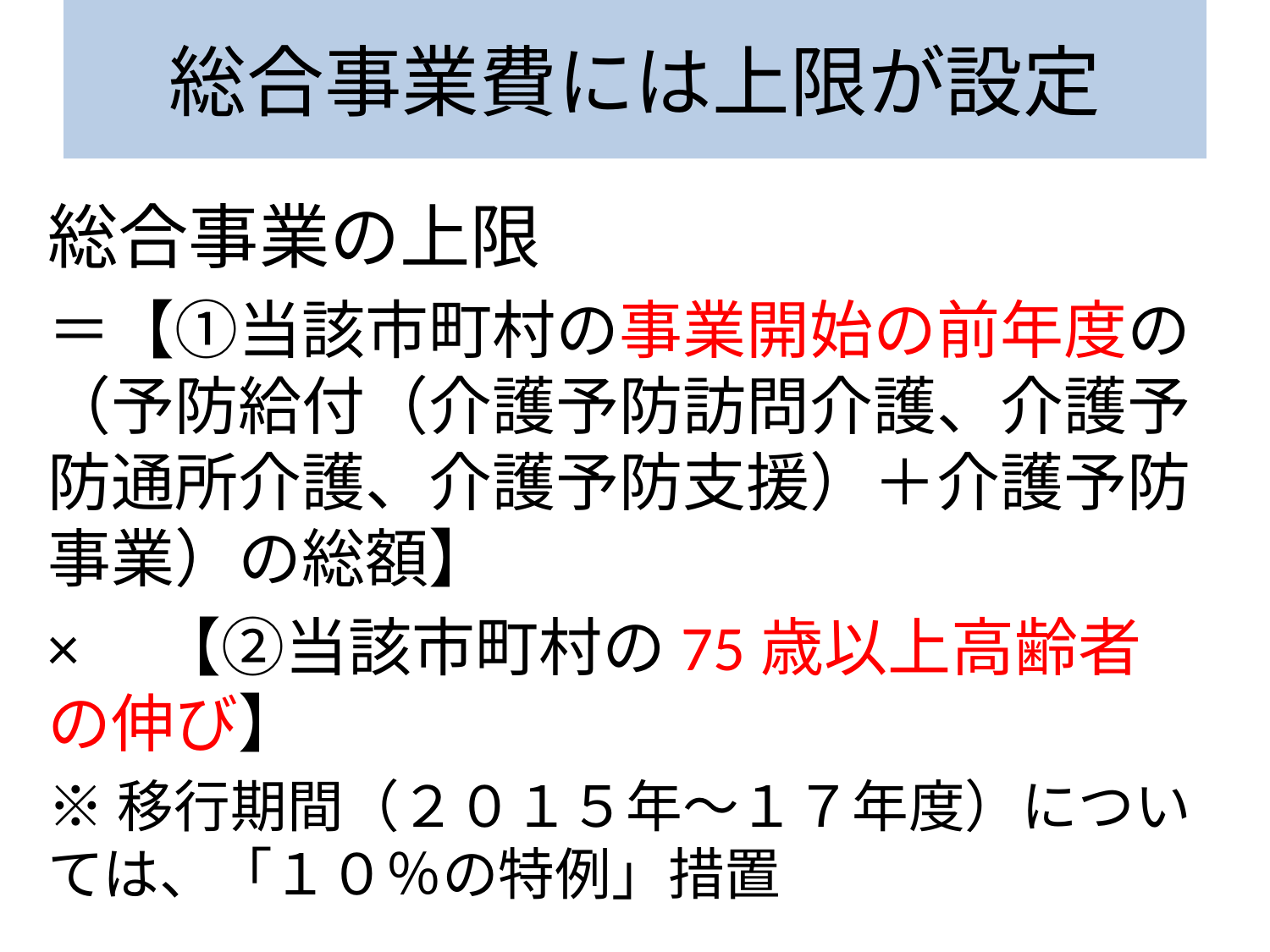

# 総合事業費には上限が設定
総合事業の上限
＝【①当該市町村の事業開始の前年度の（予防給付（介護予防訪問介護、介護予防通所介護、介護予防支援）＋介護予防事業）の総額】
×　【②当該市町村の75歳以上高齢者の伸び】
※移行期間（２０１５年～１７年度）については、「１０％の特例」措置